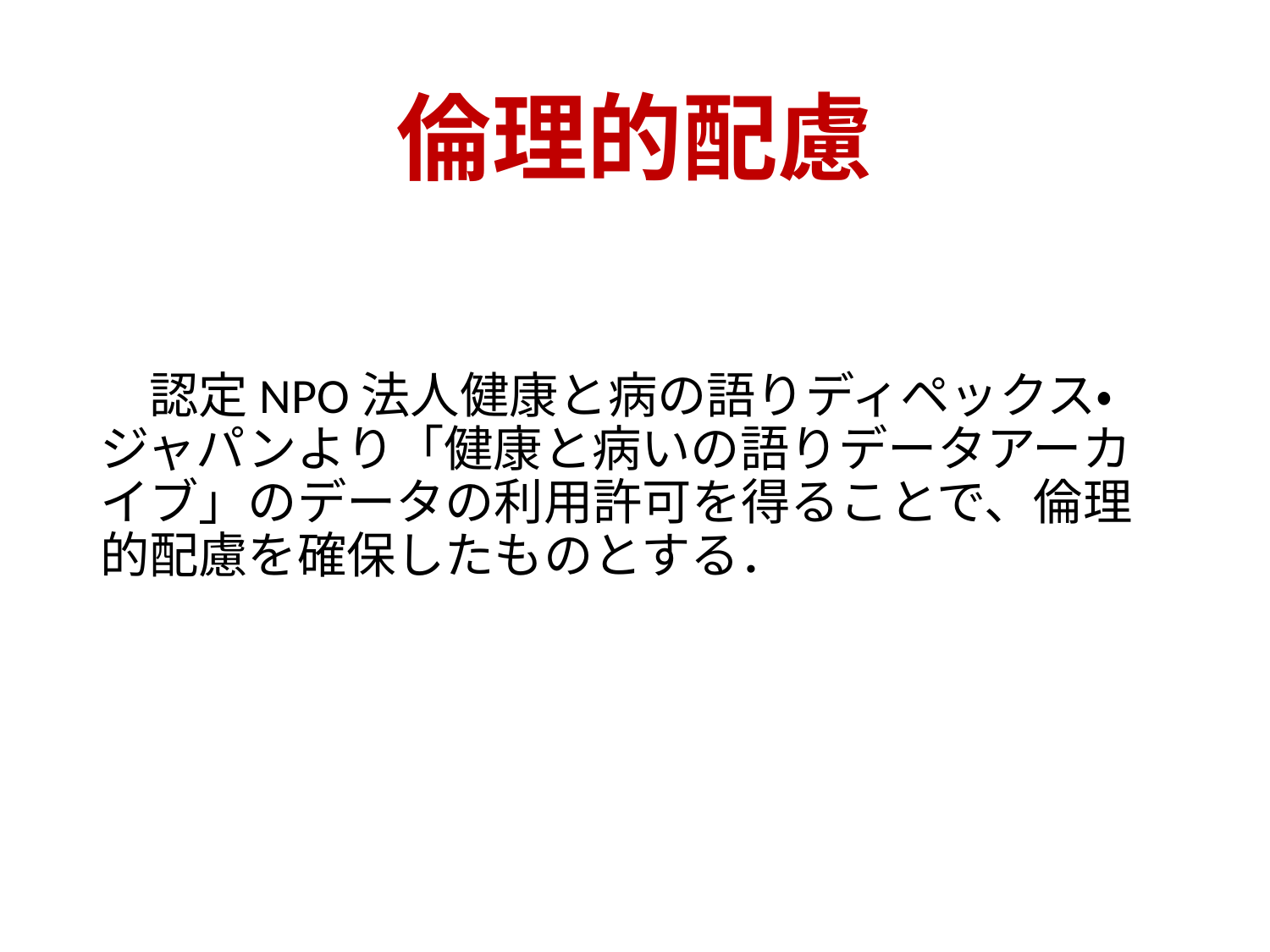

# 倫理的配慮
　認定NPO法人健康と病の語りディペックス・ジャパンより「健康と病いの語りデータアーカイブ」のデータの利用許可を得ることで、倫理的配慮を確保したものとする．